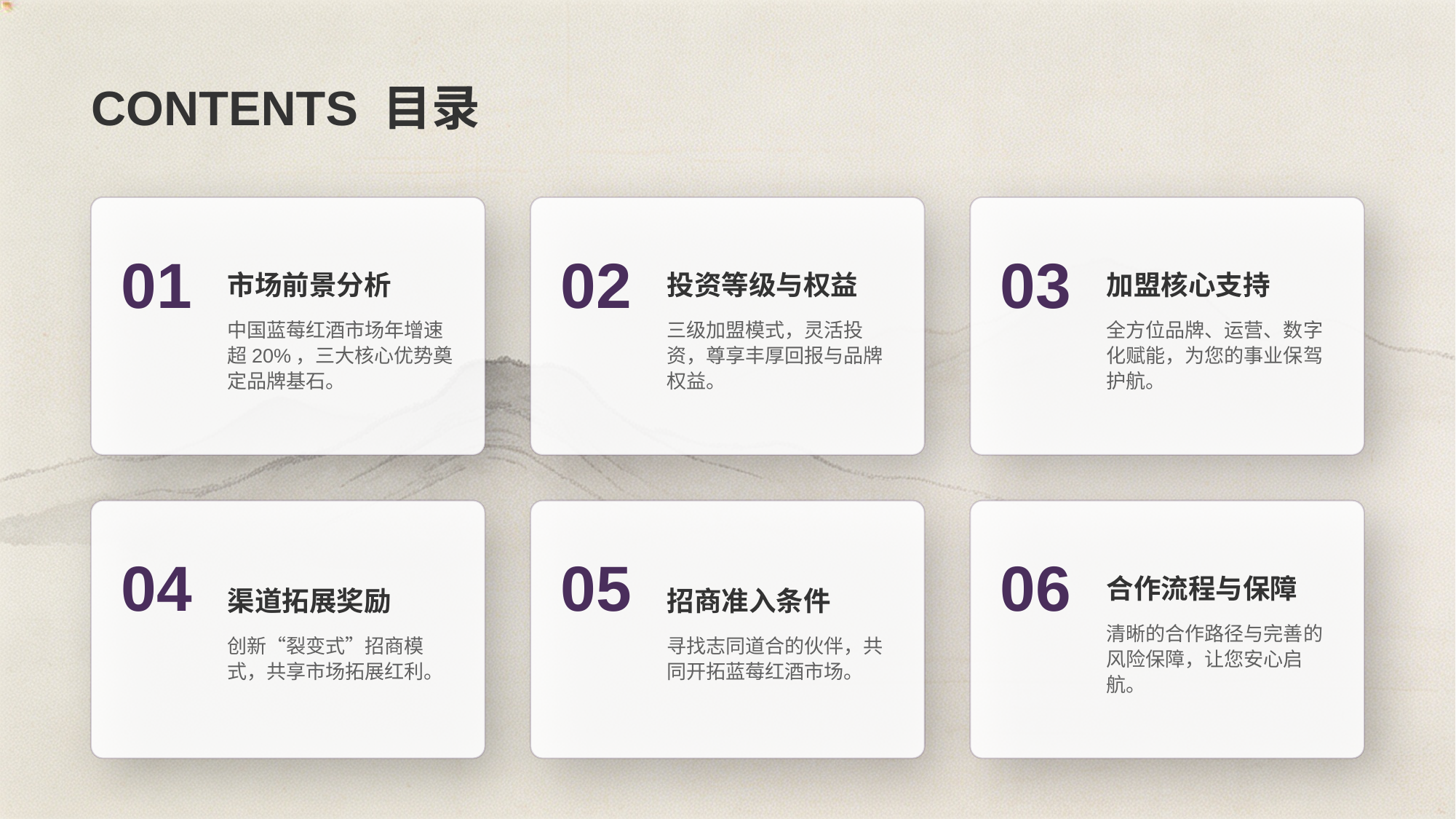

CONTENTS 目录

01
02
03
市场前景分析
中国蓝莓红酒市场年增速超20%，三大核心优势奠定品牌基石。
投资等级与权益
三级加盟模式，灵活投资，尊享丰厚回报与品牌权益。
加盟核心支持
全方位品牌、运营、数字化赋能，为您的事业保驾护航。

04
05
06
渠道拓展奖励
创新“裂变式”招商模式，共享市场拓展红利。
招商准入条件
寻找志同道合的伙伴，共同开拓蓝莓红酒市场。
合作流程与保障
清晰的合作路径与完善的风险保障，让您安心启航。